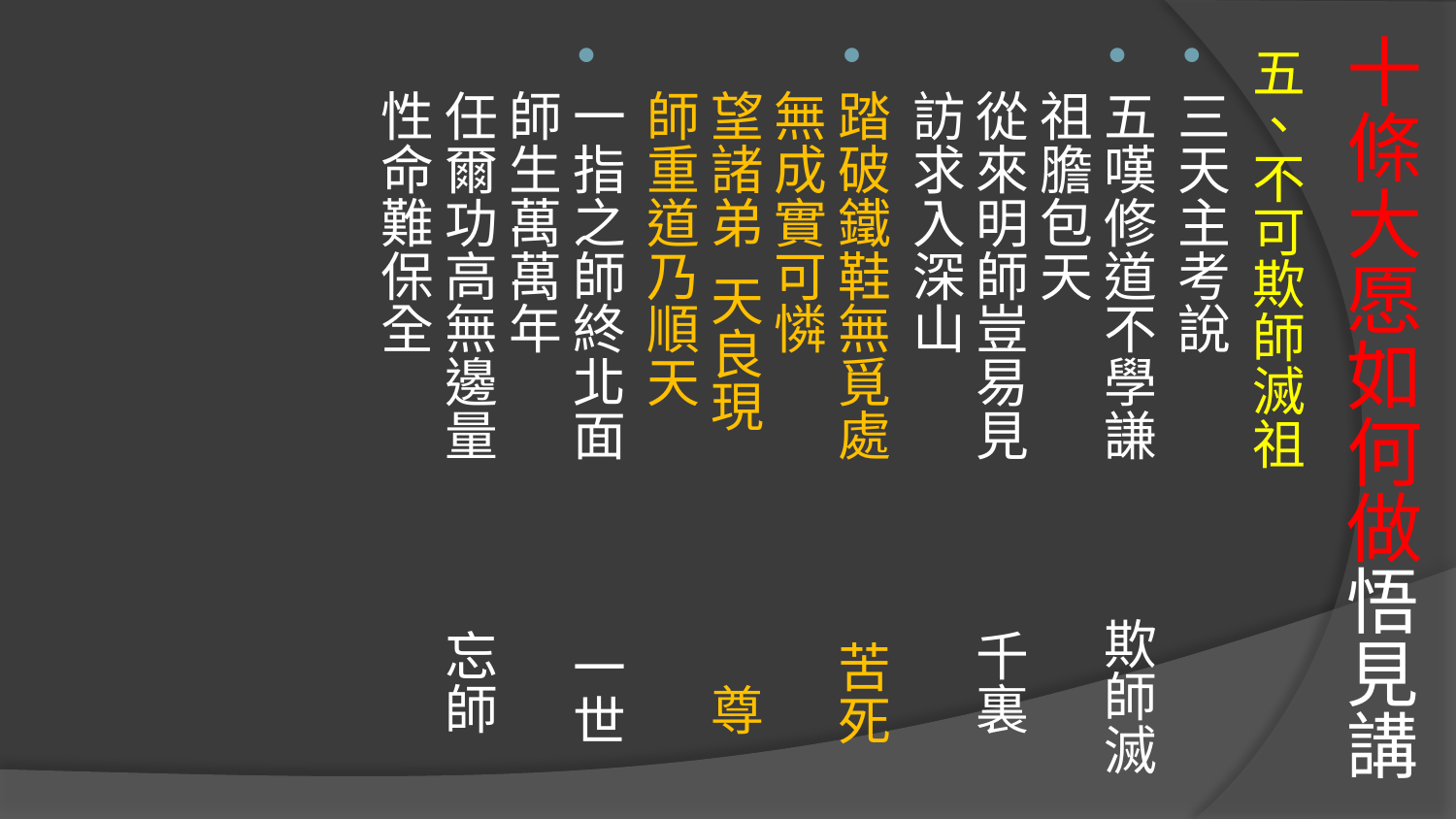

# 十條大愿如何做悟見講
五、不可欺師滅祖
三天主考說
五嘆修道不學謙             欺師滅祖膽包天 
從來明師豈易見              千裏訪求入深山
踏破鐵鞋無覓處               苦死無成實可憐 
望諸弟  天良現                     尊師重道乃順天
一指之師終北面               一世師生萬萬年 
任爾功高無邊量              忘師性命難保全